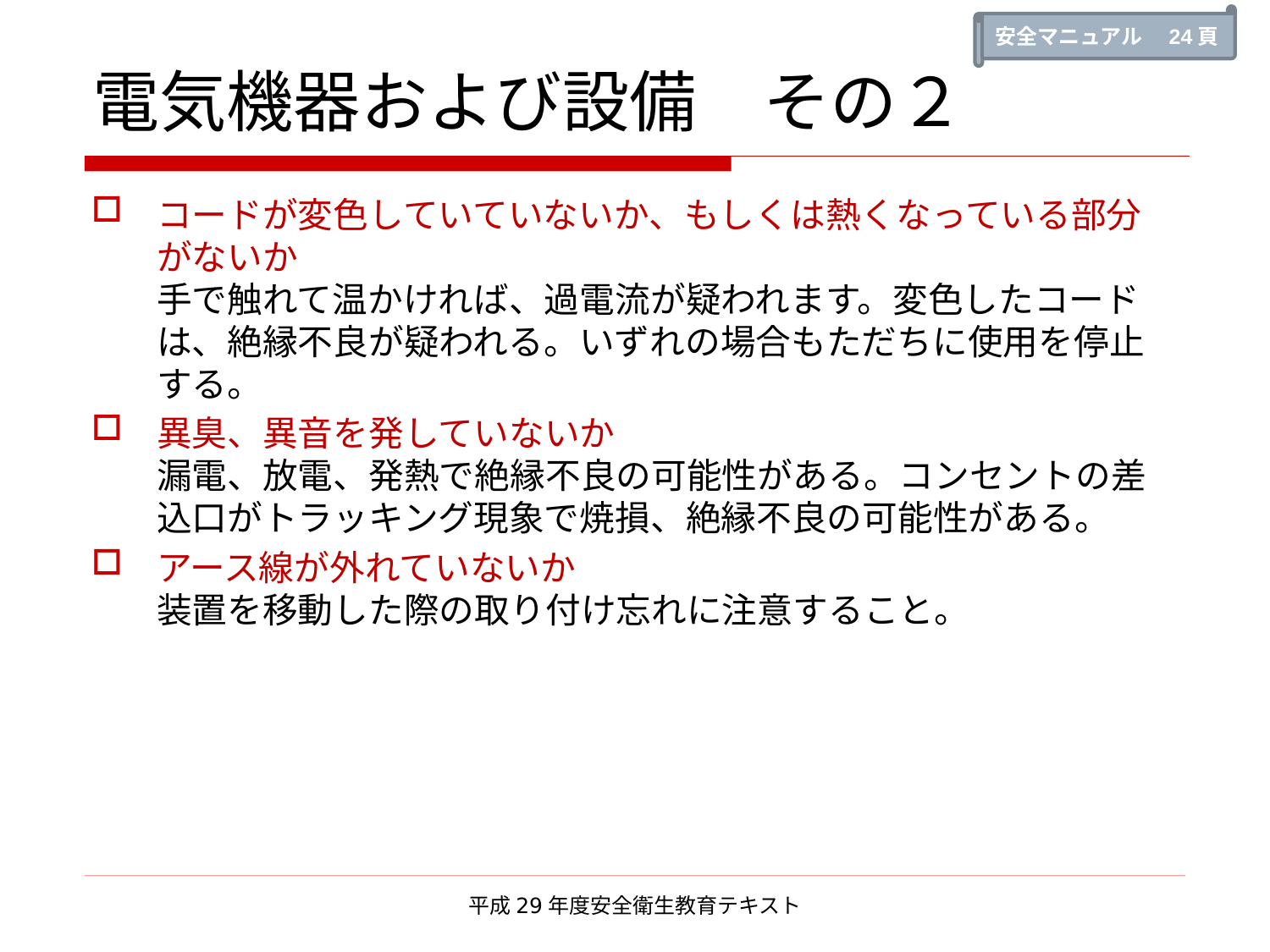

安全マニュアル　24頁
# 電気機器および設備　その２
コードが変色していていないか、もしくは熱くなっている部分がないか
手で触れて温かければ、過電流が疑われます。変色したコードは、絶縁不良が疑われる。いずれの場合もただちに使用を停止する。
異臭、異音を発していないか
漏電、放電、発熱で絶縁不良の可能性がある。コンセントの差込口がトラッキング現象で焼損、絶縁不良の可能性がある。
アース線が外れていないか
装置を移動した際の取り付け忘れに注意すること。

平成29年度安全衛生教育テキスト